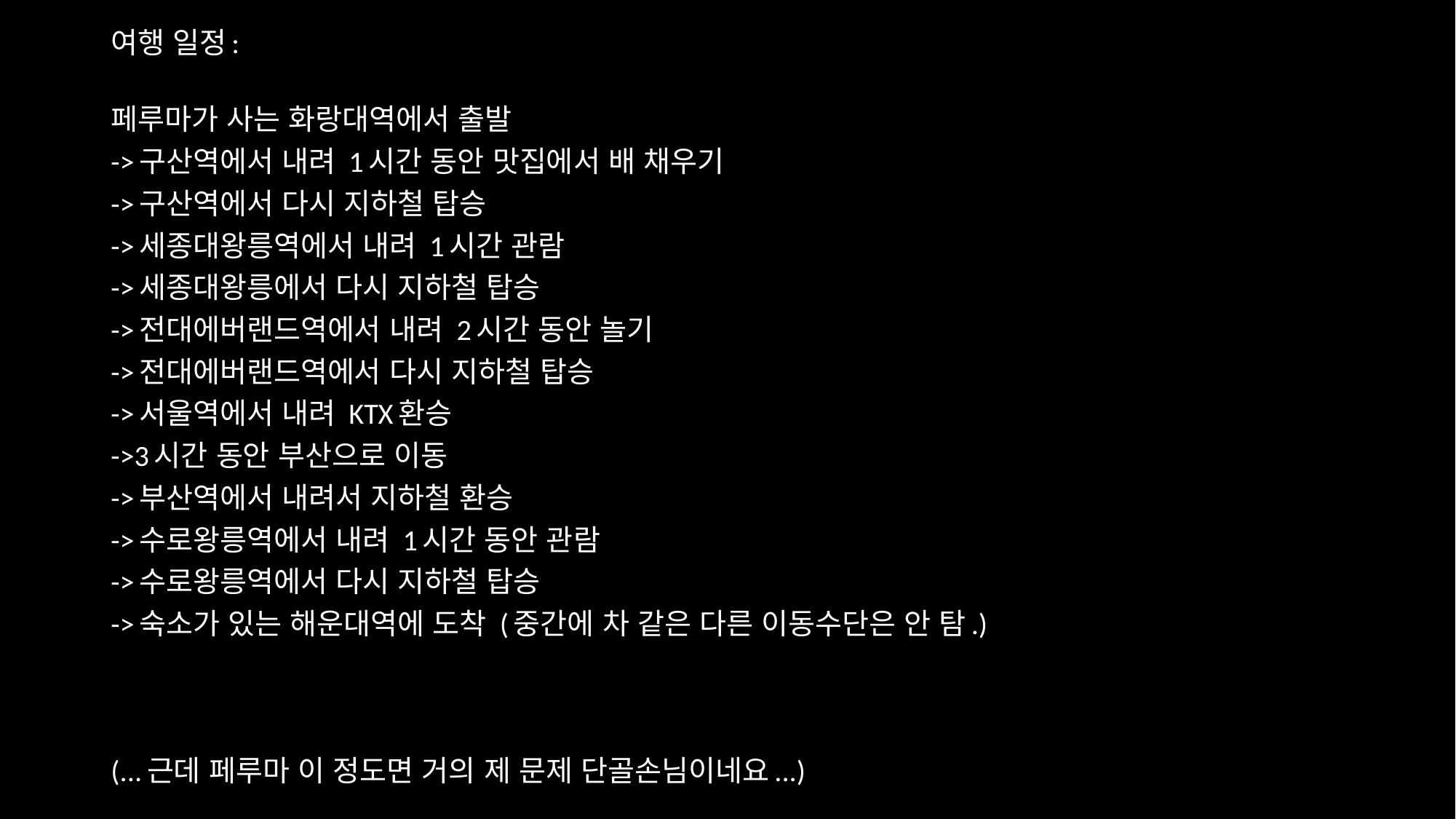

여행 일정:
페루마가 사는 화랑대역에서 출발
->구산역에서 내려 1시간 동안 맛집에서 배 채우기
->구산역에서 다시 지하철 탑승
->세종대왕릉역에서 내려 1시간 관람
->세종대왕릉에서 다시 지하철 탑승
->전대에버랜드역에서 내려 2시간 동안 놀기
->전대에버랜드역에서 다시 지하철 탑승
->서울역에서 내려 KTX환승
->3시간 동안 부산으로 이동
->부산역에서 내려서 지하철 환승
->수로왕릉역에서 내려 1시간 동안 관람
->수로왕릉역에서 다시 지하철 탑승
->숙소가 있는 해운대역에 도착 (중간에 차 같은 다른 이동수단은 안 탐.)

(...근데 페루마 이 정도면 거의 제 문제 단골손님이네요...)